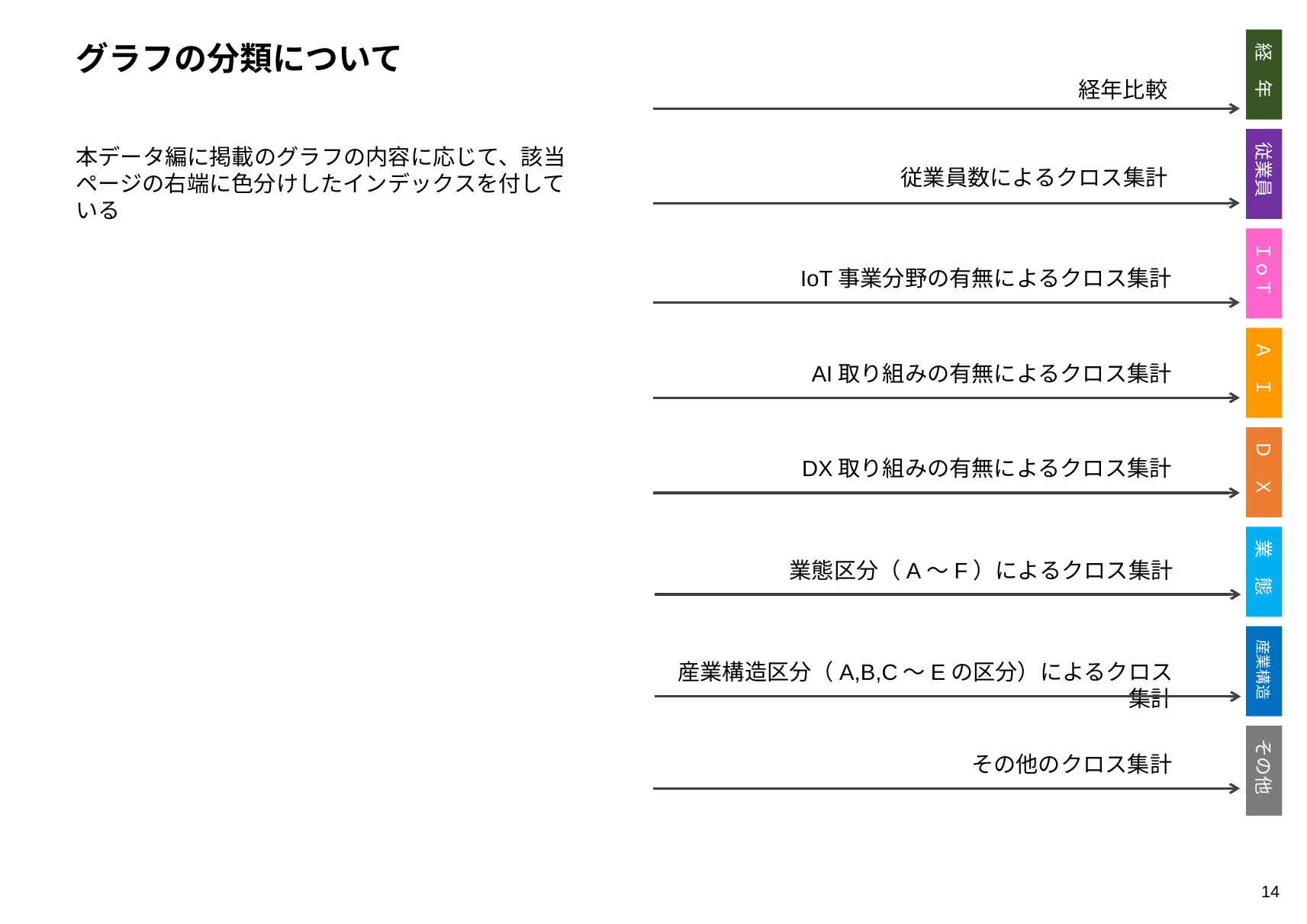

グラフの分類について
経年比較
本データ編に掲載のグラフの内容に応じて、該当ページの右端に色分けしたインデックスを付している
従業員数によるクロス集計
IoT事業分野の有無によるクロス集計
AI取り組みの有無によるクロス集計
DX取り組みの有無によるクロス集計
業態区分（A～F）によるクロス集計
産業構造区分（A,B,C～Eの区分）によるクロス集計
その他のクロス集計
14